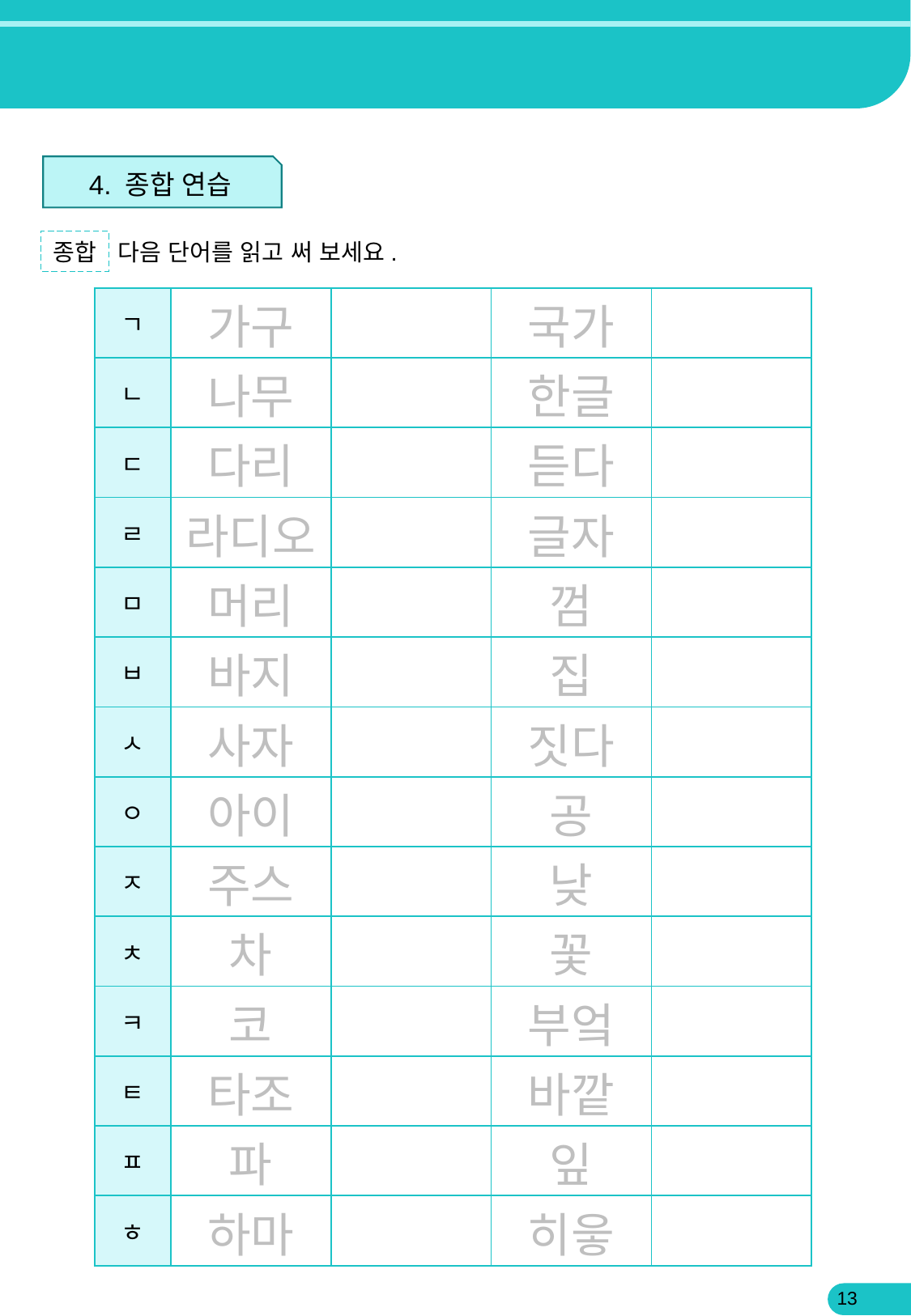

4. 종합 연습
종합
다음 단어를 읽고 써 보세요.
| ㄱ | 가구 |  | 국가 |  |
| --- | --- | --- | --- | --- |
| ㄴ | 나무 |  | 한글 |  |
| ㄷ | 다리 |  | 듣다 |  |
| ㄹ | 라디오 |  | 글자 |  |
| ㅁ | 머리 |  | 껌 |  |
| ㅂ | 바지 |  | 집 |  |
| ㅅ | 사자 |  | 짓다 |  |
| ㅇ | 아이 |  | 공 |  |
| ㅈ | 주스 |  | 낮 |  |
| ㅊ | 차 |  | 꽃 |  |
| ㅋ | 코 |  | 부엌 |  |
| ㅌ | 타조 |  | 바깥 |  |
| ㅍ | 파 |  | 잎 |  |
| ㅎ | 하마 |  | 히읗 |  |

13